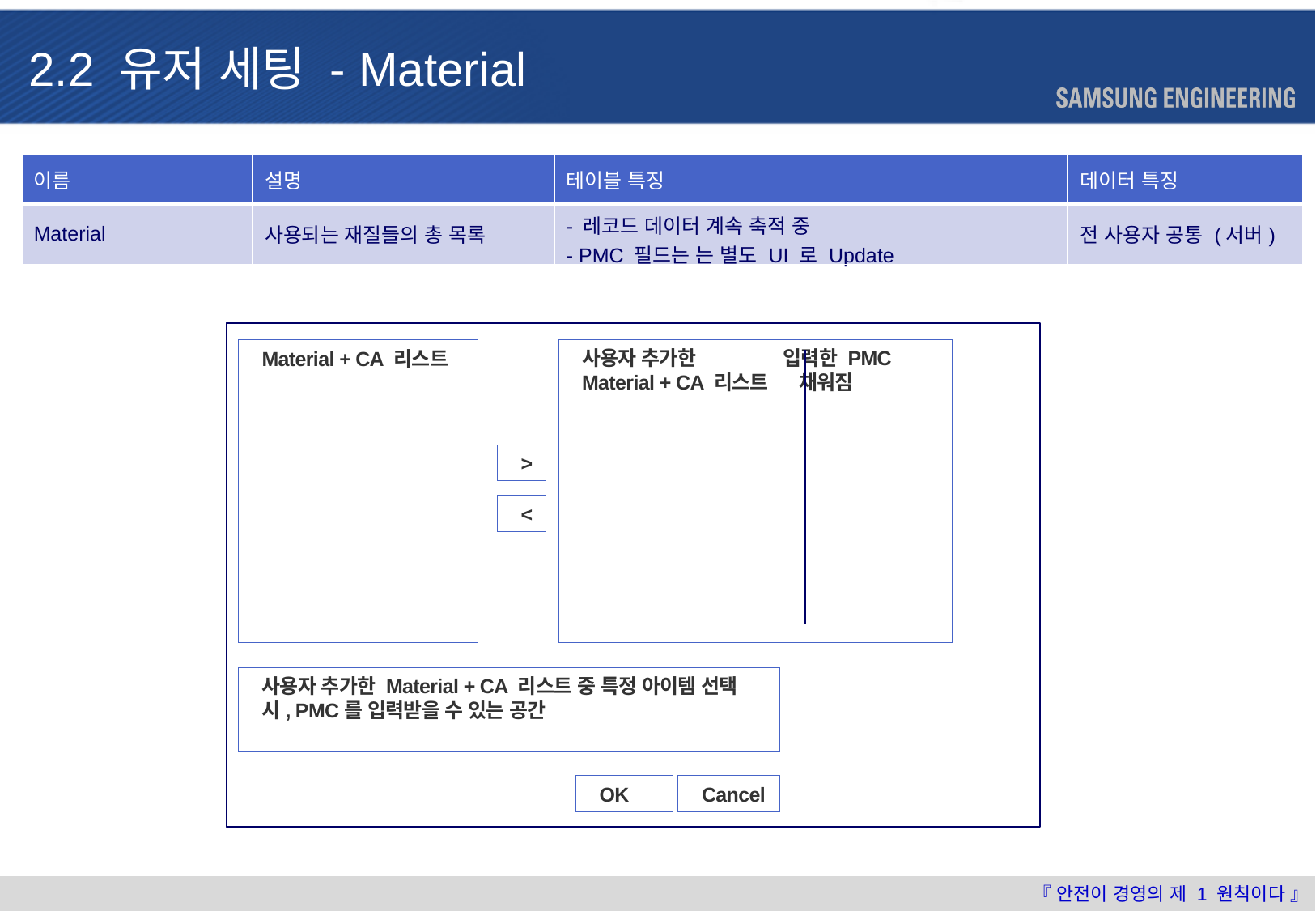

2.2 유저 세팅 - Material
| 이름 | 설명 | 테이블 특징 | 데이터 특징 |
| --- | --- | --- | --- |
| Material | 사용되는 재질들의 총 목록 | - 레코드 데이터 계속 축적 중 - PMC 필드는 는 별도 UI 로 Update | 전 사용자 공통 (서버) |

사용자 추가한                 입력한 PMC
Material + CA 리스트      채워짐

Material + CA 리스트

>
<
사용자 추가한 Material + CA 리스트 중 특정 아이템 선택 시, PMC를 입력받을 수 있는 공간

OK
Cancel